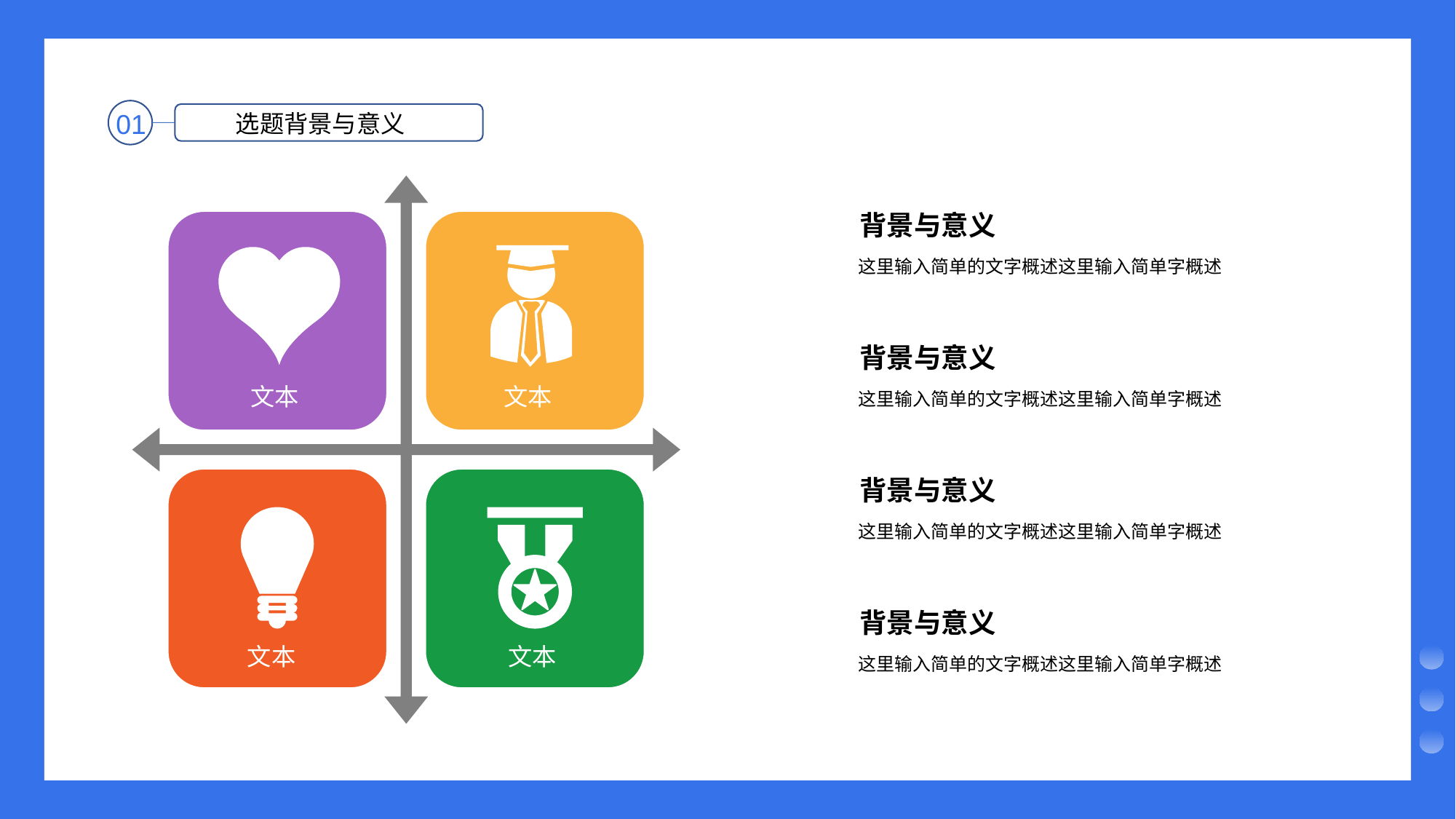

01
选题背景与意义

背景与意义
这里输入简单的文字概述这里输入简单字概述
背景与意义
这里输入简单的文字概述这里输入简单字概述
背景与意义
这里输入简单的文字概述这里输入简单字概述
背景与意义
这里输入简单的文字概述这里输入简单字概述

文本

文本

文本

文本